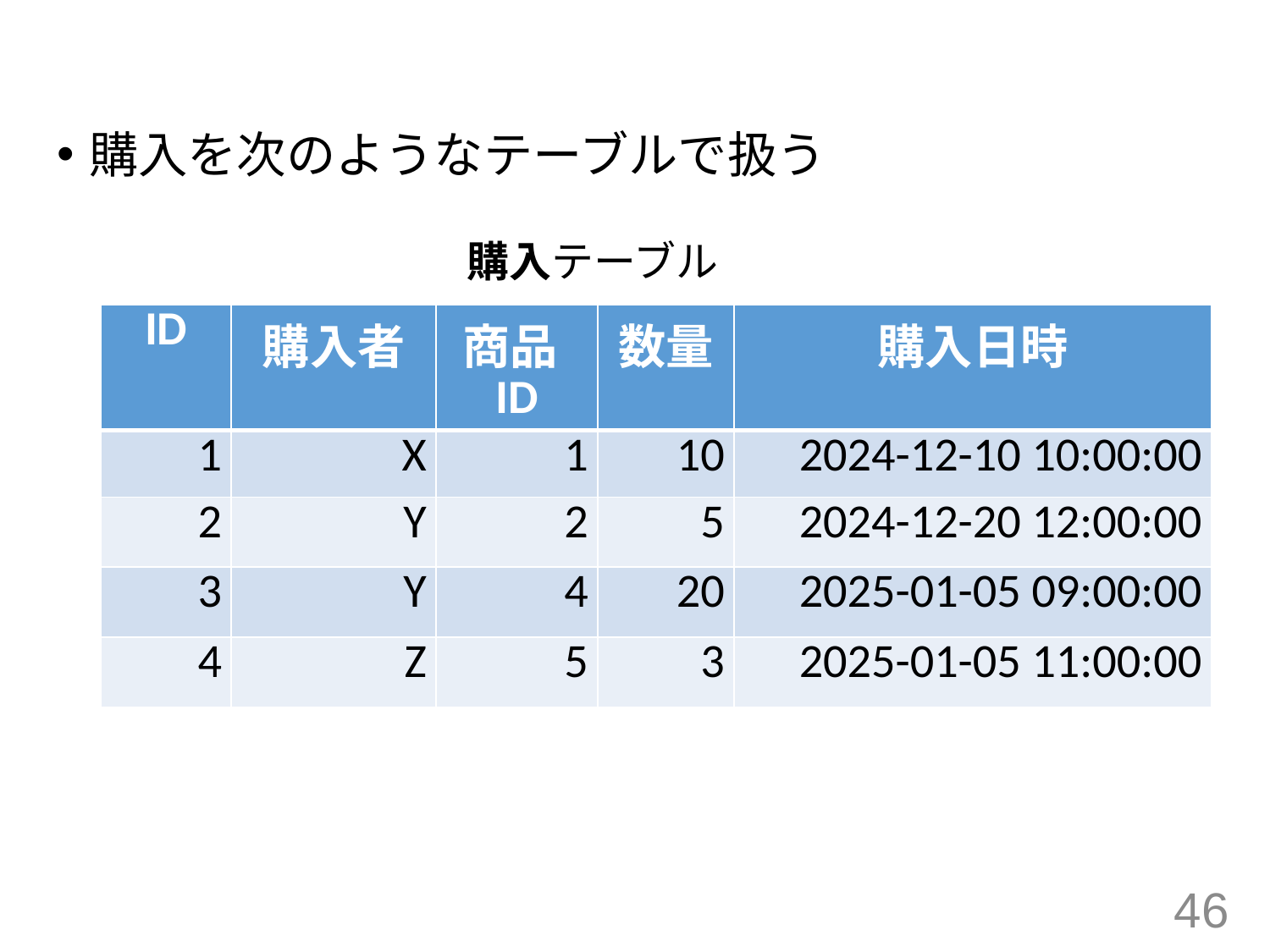

購入を次のようなテーブルで扱う

購入テーブル
| ID | 購入者 | 商品ID | 数量 | 購入日時 |
| --- | --- | --- | --- | --- |
| 1 | X | 1 | 10 | 2024-12-10 10:00:00 |
| 2 | Y | 2 | 5 | 2024-12-20 12:00:00 |
| 3 | Y | 4 | 20 | 2025-01-05 09:00:00 |
| 4 | Z | 5 | 3 | 2025-01-05 11:00:00 |
46